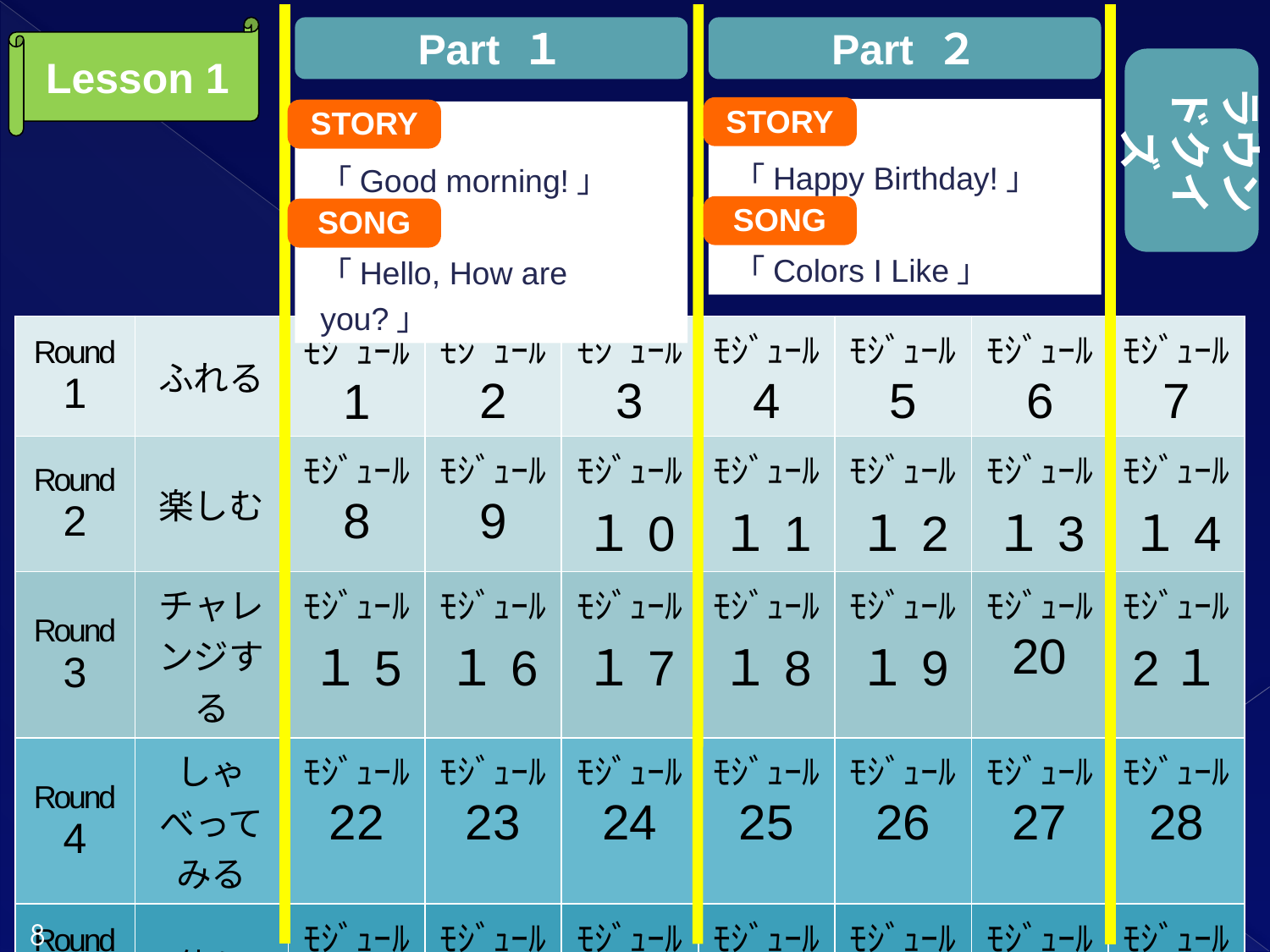

Lesson 1
Part １
Part ２
ラウンドクイズ
STORY

「Happy Birthday!」

「Colors I Like」
STORY

「Good morning!」

「Hello, How are you?」
SONG
SONG
| Round 1 | ふれる | ﾓｼﾞｭｰﾙ 1 | ﾓｼﾞｭｰﾙ 2 | ﾓｼﾞｭｰﾙ 3 | ﾓｼﾞｭｰﾙ 4 | ﾓｼﾞｭｰﾙ 5 | ﾓｼﾞｭｰﾙ 6 | ﾓｼﾞｭｰﾙ 7 |
| --- | --- | --- | --- | --- | --- | --- | --- | --- |
| Round 2 | 楽しむ | ﾓｼﾞｭｰﾙ 8 | ﾓｼﾞｭｰﾙ 9 | ﾓｼﾞｭｰﾙ １0 | ﾓｼﾞｭｰﾙ １1 | ﾓｼﾞｭｰﾙ １2 | ﾓｼﾞｭｰﾙ １3 | ﾓｼﾞｭｰﾙ １4 |
| Round 3 | チャレンジする | ﾓｼﾞｭｰﾙ １5 | ﾓｼﾞｭｰﾙ １6 | ﾓｼﾞｭｰﾙ １7 | ﾓｼﾞｭｰﾙ １8 | ﾓｼﾞｭｰﾙ １9 | ﾓｼﾞｭｰﾙ 20 | ﾓｼﾞｭｰﾙ 2１ |
| Round 4 | しゃべってみる | ﾓｼﾞｭｰﾙ 22 | ﾓｼﾞｭｰﾙ 23 | ﾓｼﾞｭｰﾙ 24 | ﾓｼﾞｭｰﾙ 25 | ﾓｼﾞｭｰﾙ 26 | ﾓｼﾞｭｰﾙ 27 | ﾓｼﾞｭｰﾙ 28 |
| Round 5 | 使う | ﾓｼﾞｭｰﾙ 29 | ﾓｼﾞｭｰﾙ 30 | ﾓｼﾞｭｰﾙ 31 | ﾓｼﾞｭｰﾙ 32 | ﾓｼﾞｭｰﾙ 33 | ﾓｼﾞｭｰﾙ 34 | ﾓｼﾞｭｰﾙ 35 |
8